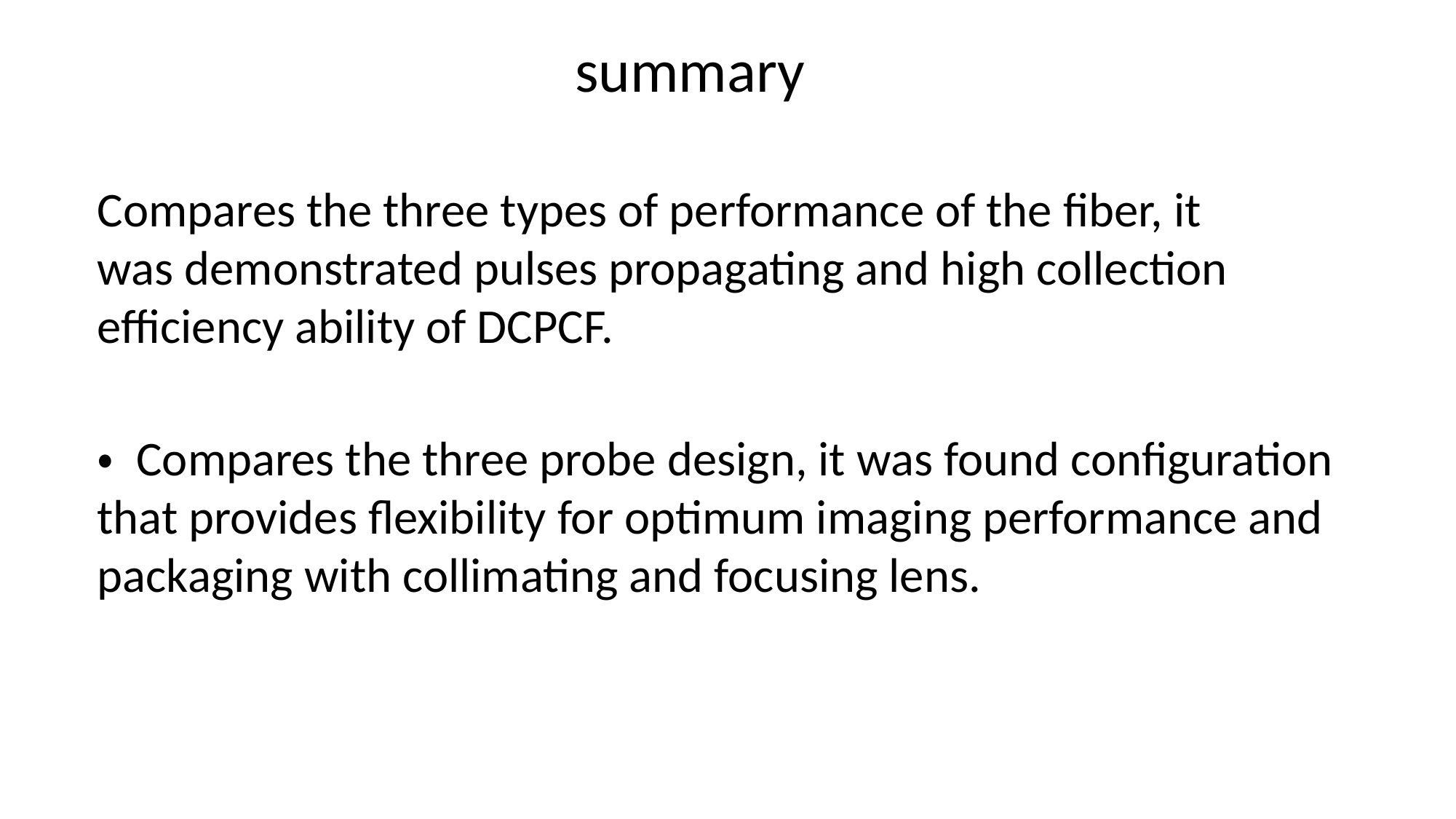

summary
Compares the three types of performance of the fiber, it was demonstrated pulses propagating and high collection efficiency ability of DCPCF.
・ Compares the three probe design, it was found configuration that provides flexibility for optimum imaging performance and packaging with collimating and focusing lens.